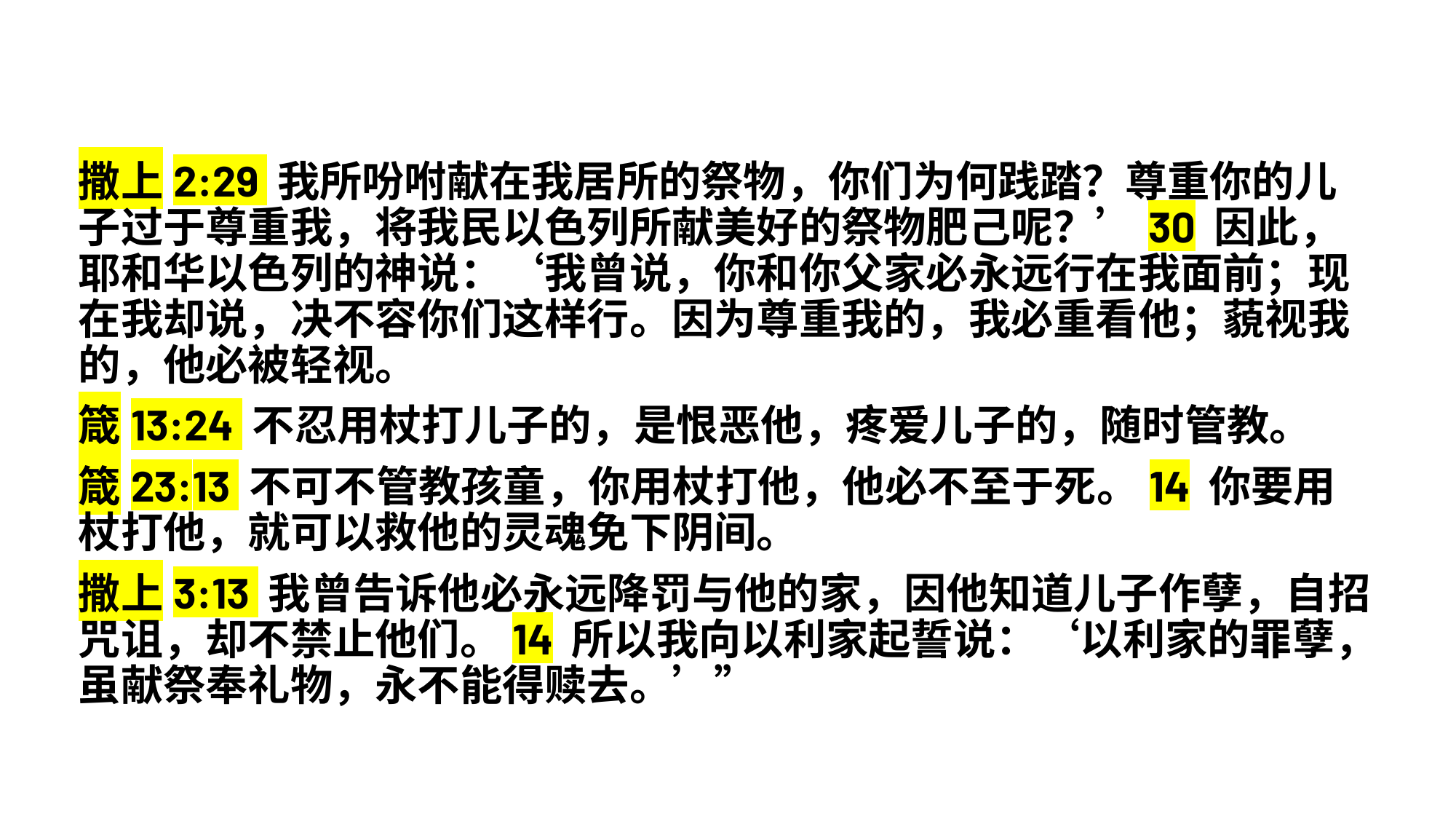

撒上2:29 我所吩咐献在我居所的祭物，你们为何践踏？尊重你的儿子过于尊重我，将我民以色列所献美好的祭物肥己呢？’30 因此，耶和华以色列的神说：‘我曾说，你和你父家必永远行在我面前；现在我却说，决不容你们这样行。因为尊重我的，我必重看他；藐视我的，他必被轻视。
箴13:24 不忍用杖打儿子的，是恨恶他，疼爱儿子的，随时管教。
箴23:13 不可不管教孩童，你用杖打他，他必不至于死。14 你要用杖打他，就可以救他的灵魂免下阴间。
撒上3:13 我曾告诉他必永远降罚与他的家，因他知道儿子作孽，自招咒诅，却不禁止他们。14 所以我向以利家起誓说：‘以利家的罪孽，虽献祭奉礼物，永不能得赎去。’”